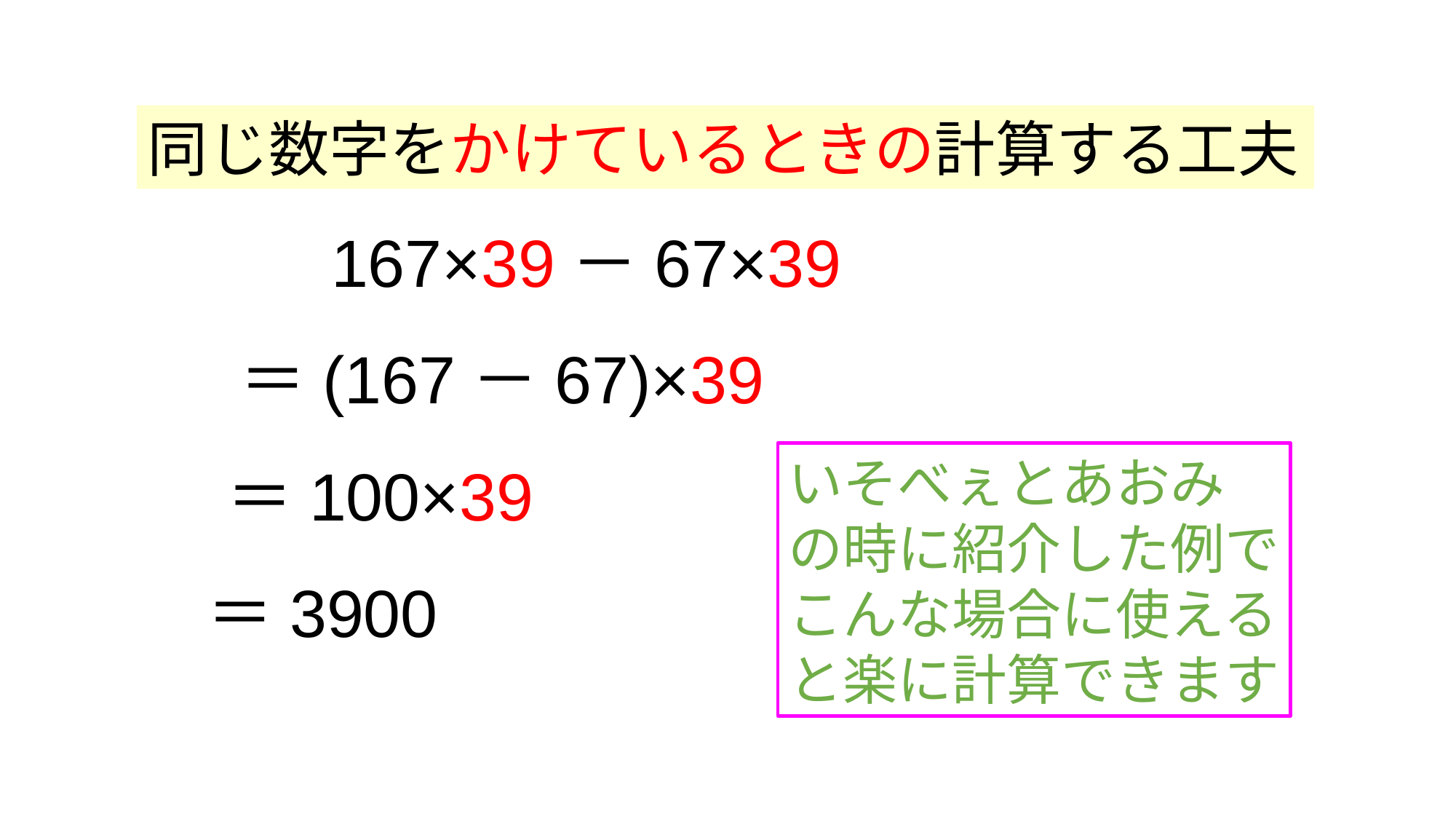

同じ数字をかけているときの計算する工夫
167×39－67×39
＝(167－67)×39
いそべぇとあおみ
の時に紹介した例で
こんな場合に使える
と楽に計算できます
＝100×39
＝3900